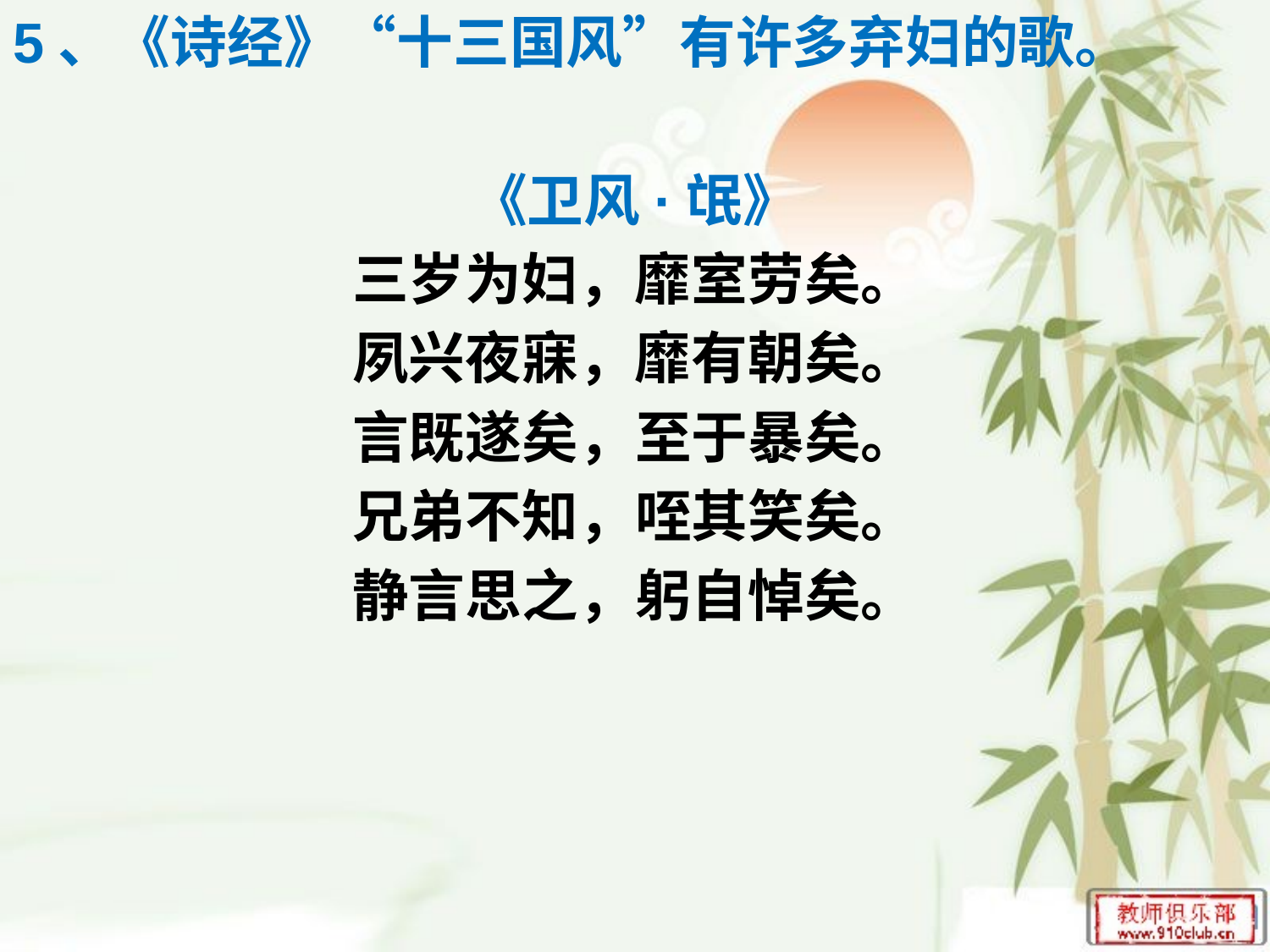

5、《诗经》“十三国风”有许多弃妇的歌。

《卫风·氓》
三岁为妇，靡室劳矣。
夙兴夜寐，靡有朝矣。
言既遂矣，至于暴矣。
兄弟不知，咥其笑矣。
静言思之，躬自悼矣。